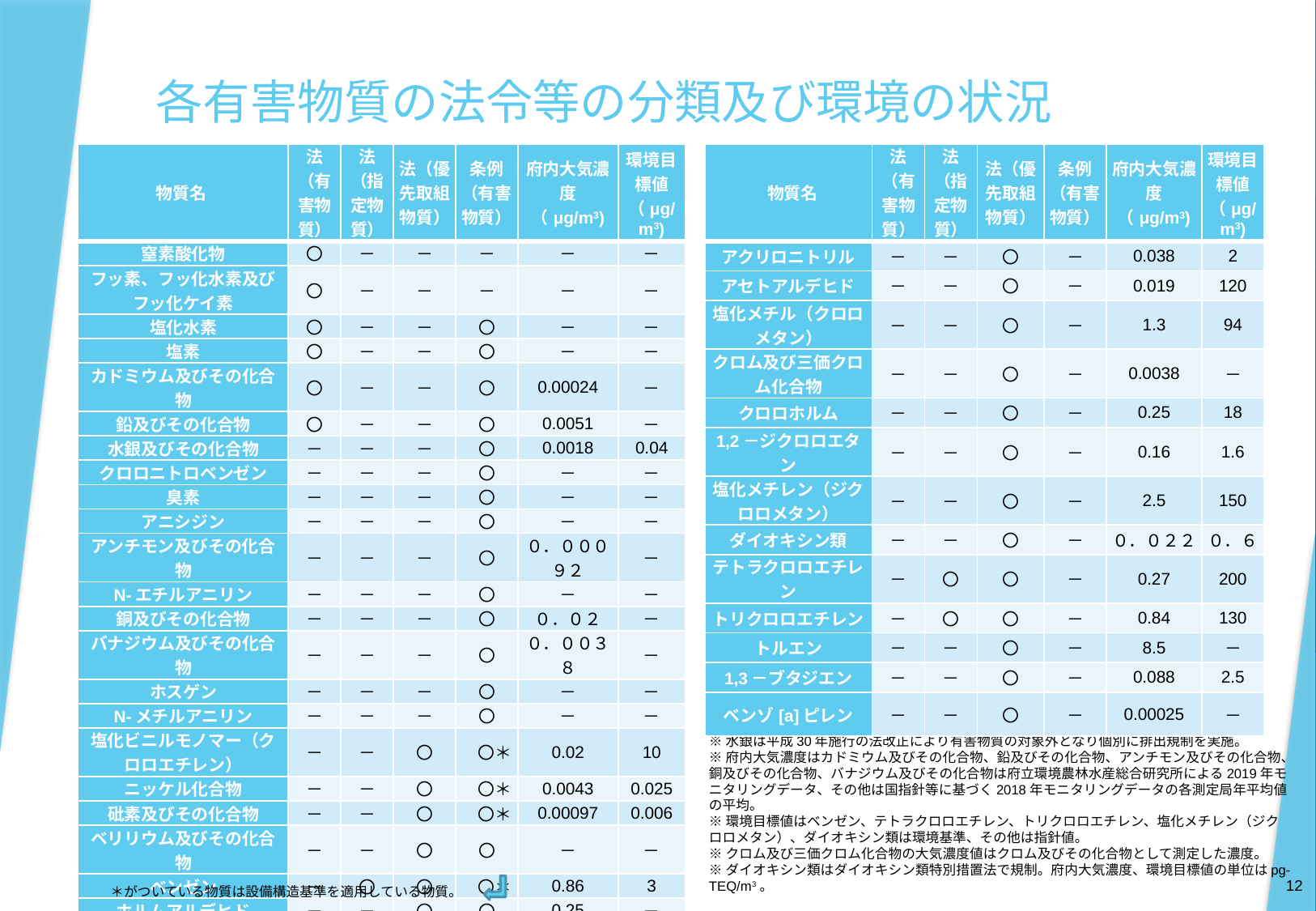

# 各有害物質の法令等の分類及び環境の状況
| 物質名 | 法 （有害物質） | 法 （指定物質） | 法（優先取組物質） | 条例（有害物質） | 府内大気濃度 （μg/m3) | 環境目標値 （μg/m3) |
| --- | --- | --- | --- | --- | --- | --- |
| アクリロニトリル | － | － | 〇 | － | 0.038 | 2 |
| アセトアルデヒド | － | － | 〇 | － | 0.019 | 120 |
| 塩化メチル（クロロメタン） | － | － | 〇 | － | 1.3 | 94 |
| クロム及び三価クロム化合物 | － | － | 〇 | － | 0.0038 | － |
| クロロホルム | － | － | 〇 | － | 0.25 | 18 |
| 1,2－ジクロロエタン | － | － | 〇 | － | 0.16 | 1.6 |
| 塩化メチレン（ジクロロメタン） | － | － | 〇 | － | 2.5 | 150 |
| ダイオキシン類 | － | － | 〇 | － | ０．０２２ | ０．６ |
| テトラクロロエチレン | － | 〇 | 〇 | － | 0.27 | 200 |
| トリクロロエチレン | － | 〇 | 〇 | － | 0.84 | 130 |
| トルエン | － | － | 〇 | － | 8.5 | － |
| 1,3－ブタジエン | － | － | 〇 | － | 0.088 | 2.5 |
| ベンゾ[a]ピレン | － | － | 〇 | － | 0.00025 | － |
| 物質名 | 法 （有害物質） | 法 （指定物質） | 法（優先取組物質） | 条例（有害物質） | 府内大気濃度 （μg/m3) | 環境目標値 （μg/m3) |
| --- | --- | --- | --- | --- | --- | --- |
| 窒素酸化物 | 〇 | － | － | － | － | － |
| フッ素、フッ化水素及びフッ化ケイ素 | 〇 | － | － | － | － | － |
| 塩化水素 | 〇 | － | － | 〇 | － | － |
| 塩素 | 〇 | － | － | 〇 | － | － |
| カドミウム及びその化合物 | 〇 | － | － | 〇 | 0.00024 | － |
| 鉛及びその化合物 | 〇 | － | － | 〇 | 0.0051 | － |
| 水銀及びその化合物 | － | － | － | 〇 | 0.0018 | 0.04 |
| クロロニトロベンゼン | － | － | － | 〇 | － | － |
| 臭素 | － | － | － | 〇 | － | － |
| アニシジン | － | － | － | 〇 | － | － |
| アンチモン及びその化合物 | － | － | － | 〇 | ０．０００９２ | － |
| N-エチルアニリン | － | － | － | 〇 | － | － |
| 銅及びその化合物 | － | － | － | 〇 | ０．０２ | － |
| バナジウム及びその化合物 | － | － | － | 〇 | ０．００３８ | － |
| ホスゲン | － | － | － | 〇 | － | － |
| N-メチルアニリン | － | － | － | 〇 | － | － |
| 塩化ビニルモノマー（クロロエチレン） | － | － | 〇 | 〇＊ | 0.02 | 10 |
| ニッケル化合物 | － | － | 〇 | 〇＊ | 0.0043 | 0.025 |
| 砒素及びその化合物 | － | － | 〇 | 〇＊ | 0.00097 | 0.006 |
| ベリリウム及びその化合物 | － | － | 〇 | 〇 | － | － |
| ベンゼン | － | 〇 | 〇 | 〇＊ | 0.86 | 3 |
| ホルムアルデヒド | － | － | 〇 | 〇 | 0.25 | － |
| マンガン及びその化合物 | － | － | 〇 | 〇 | 0.019 | 0.14 |
| 六価クロム化合物 | － | － | 〇 | 〇＊ | － | － |
| エチレンオキシド | － | － | 〇 | 〇＊ | 0.089 | － |

※水銀は平成30年施行の法改正により有害物質の対象外となり個別に排出規制を実施。
※府内大気濃度はカドミウム及びその化合物、鉛及びその化合物、アンチモン及びその化合物、銅及びその化合物、バナジウム及びその化合物は府立環境農林水産総合研究所による2019年モニタリングデータ、その他は国指針等に基づく2018年モニタリングデータの各測定局年平均値の平均。
※環境目標値はベンゼン、テトラクロロエチレン、トリクロロエチレン、塩化メチレン（ジクロロメタン）、ダイオキシン類は環境基準、その他は指針値。
※クロム及び三価クロム化合物の大気濃度値はクロム及びその化合物として測定した濃度。
※ダイオキシン類はダイオキシン類特別措置法で規制。府内大気濃度、環境目標値の単位はpg-TEQ/m3。
12

　＊がついている物質は設備構造基準を適用している物質。